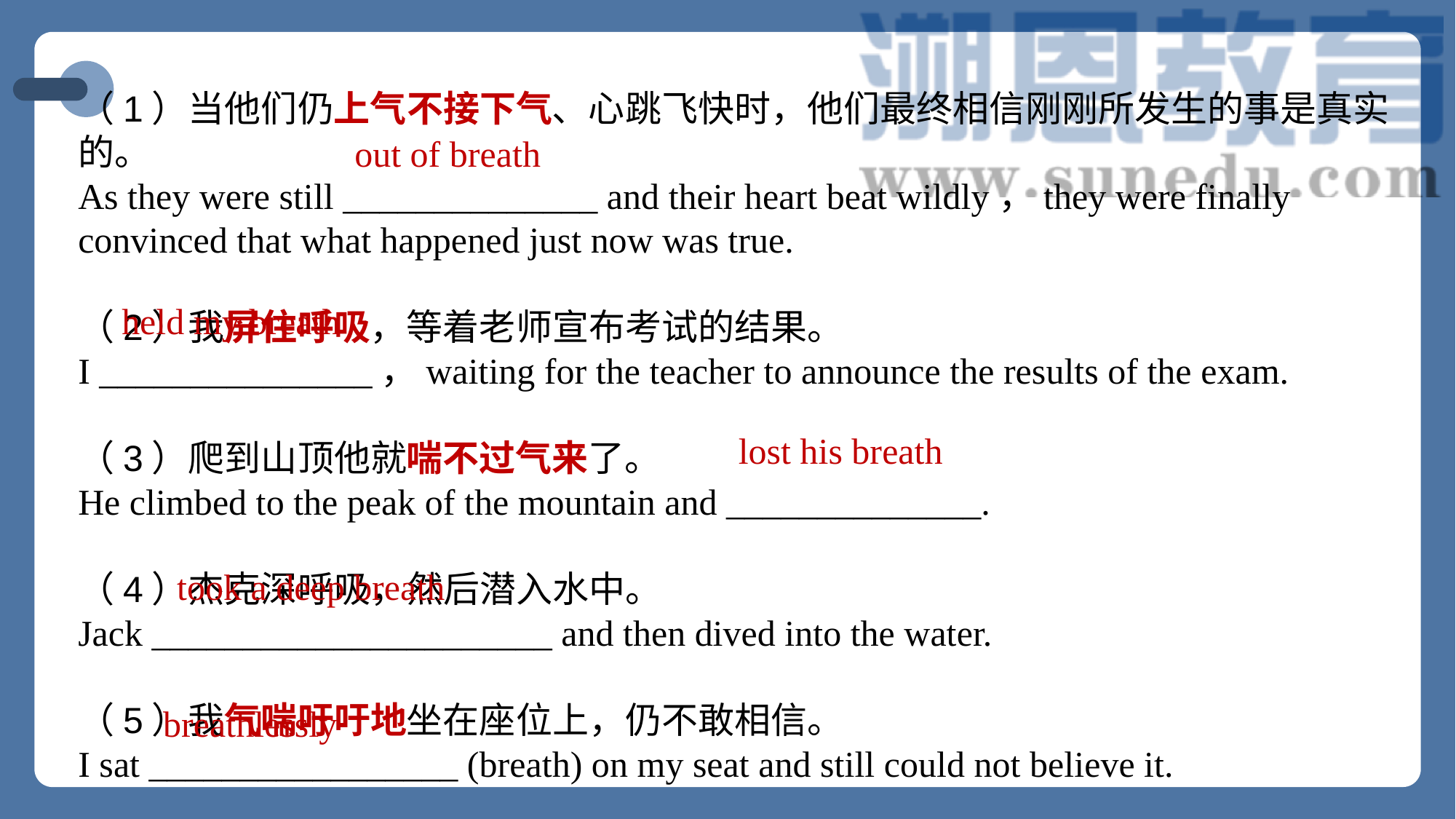

（1）当他们仍上气不接下气、心跳飞快时，他们最终相信刚刚所发生的事是真实的。
As they were still ______________ and their heart beat wildly，they were finally convinced that what happened just now was true.

（2）我屏住呼吸，等着老师宣布考试的结果。
I _______________，waiting for the teacher to announce the results of the exam.

（3）爬到山顶他就喘不过气来了。
He climbed to the peak of the mountain and ______________.

（4）杰克深呼吸，然后潜入水中。
Jack ______________________ and then dived into the water.

（5）我气喘吁吁地坐在座位上，仍不敢相信。
I sat _________________ (breath) on my seat and still could not believe it.

out of breath
held my breath
lost his breath
took a deep breath
breathlessly